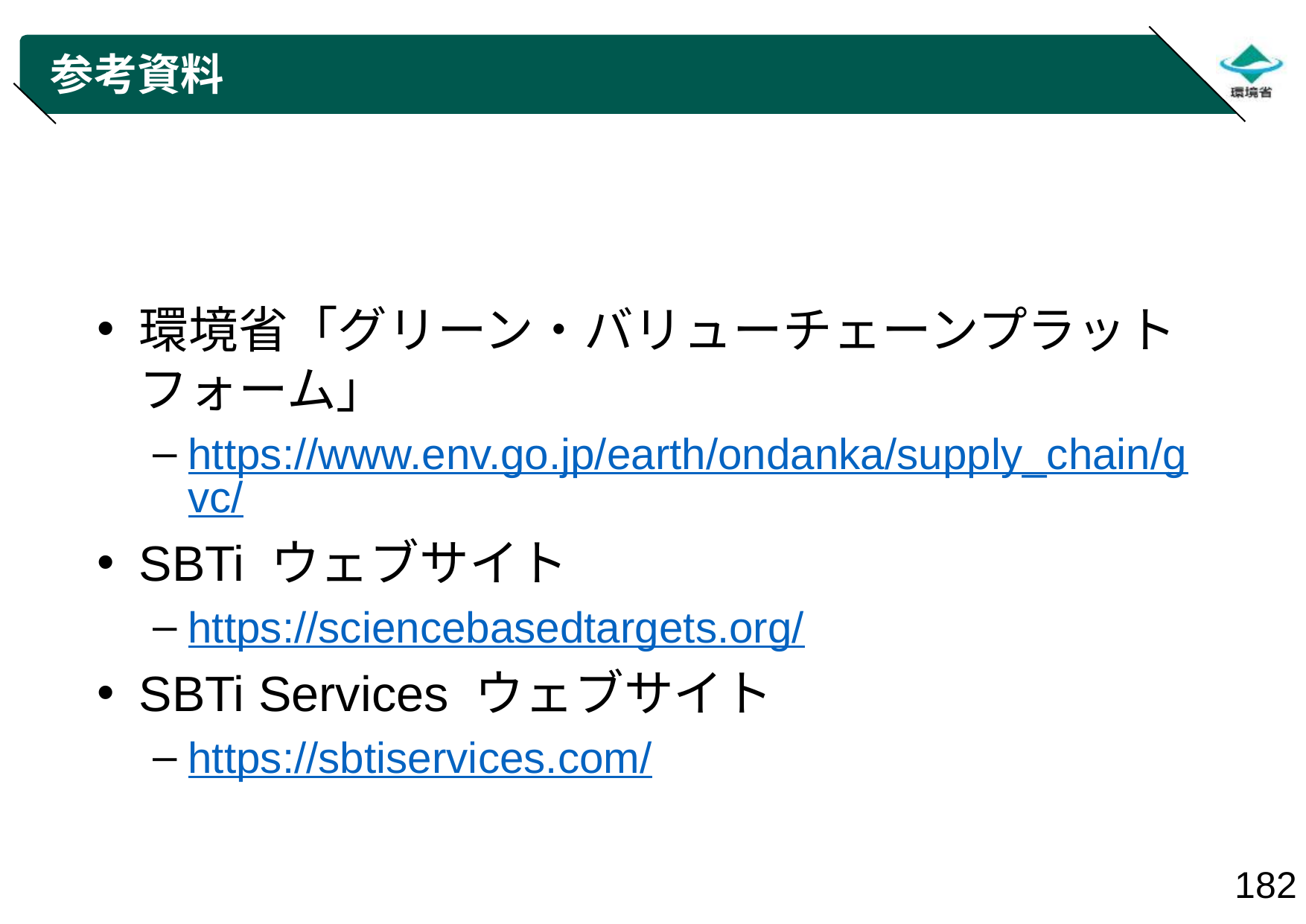

# 参考資料
環境省「グリーン・バリューチェーンプラットフォーム」
https://www.env.go.jp/earth/ondanka/supply_chain/gvc/
SBTi ウェブサイト
https://sciencebasedtargets.org/
SBTi Services ウェブサイト
https://sbtiservices.com/